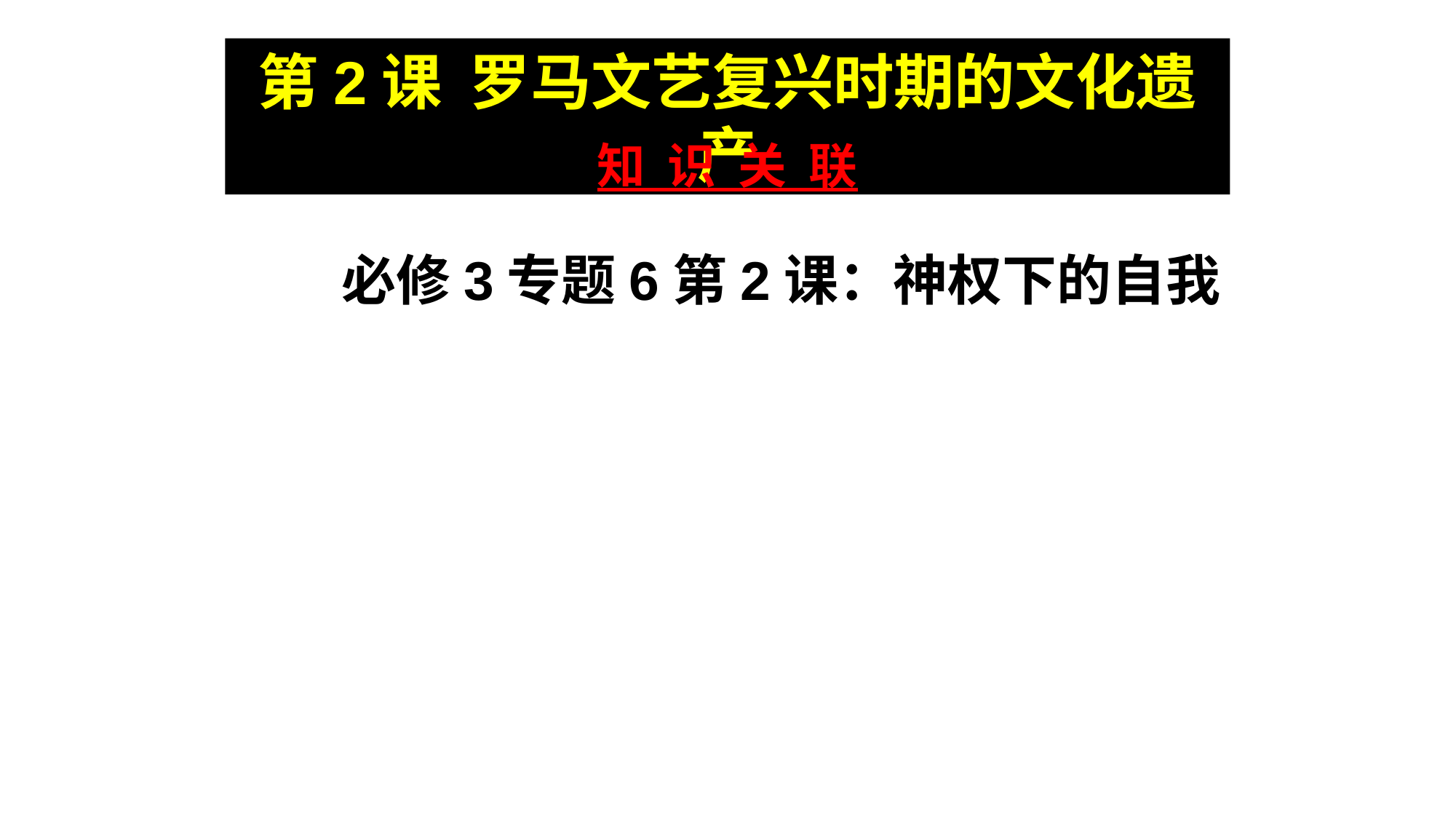

第2课  罗马文艺复兴时期的文化遗产
知  识  关  联
必修3专题6第2课：神权下的自我